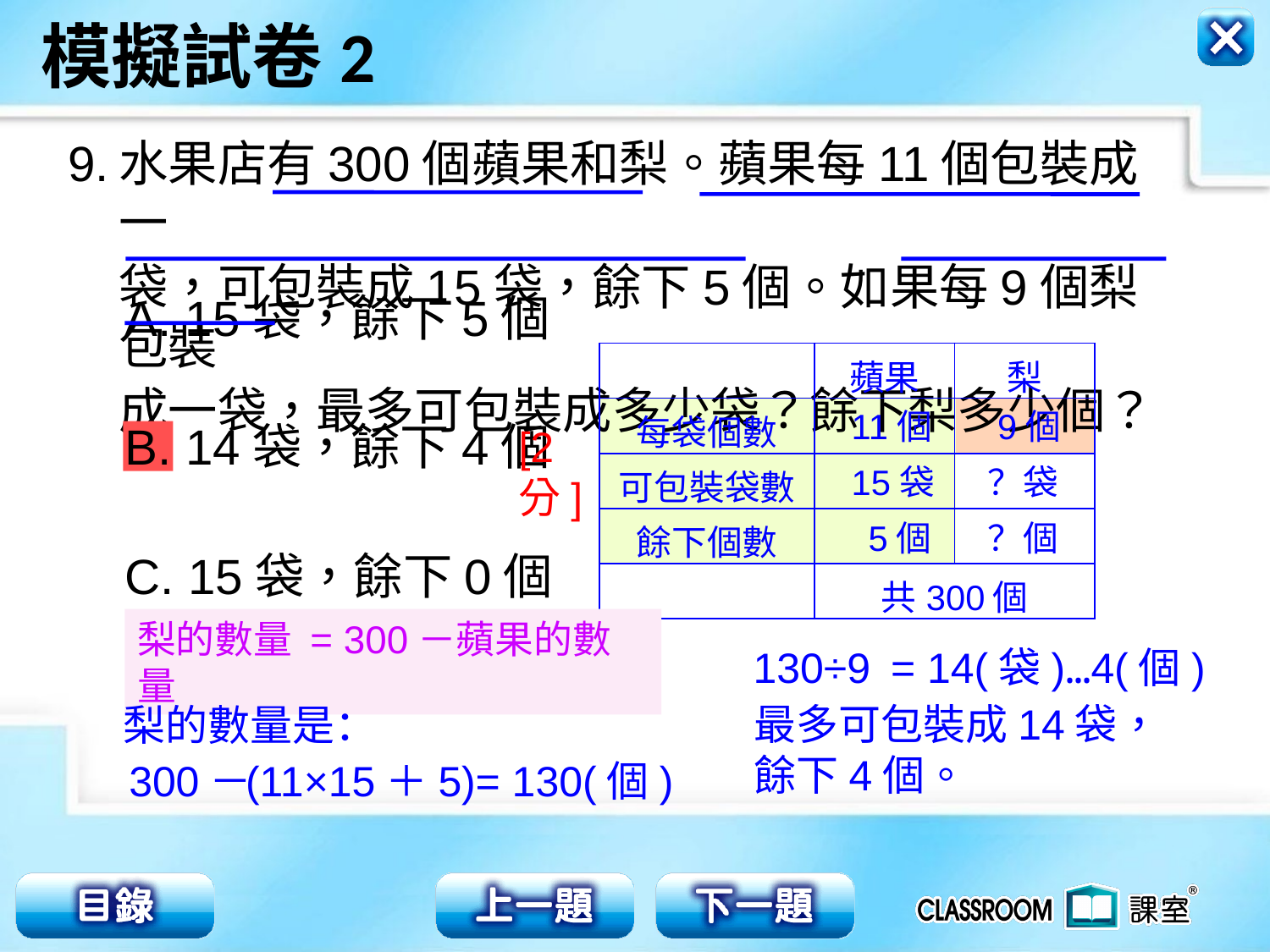

9.
水果店有300個蘋果和梨。蘋果每11個包裝成一
袋，可包裝成15袋，餘下5個。如果每9個梨包裝
成一袋，最多可包裝成多少袋？餘下梨多少個？

A. 15袋，餘下5個
B. 14袋，餘下4個
C. 15袋，餘下0個
D. 14袋，餘下9個
|  | 蘋果 | 梨 |
| --- | --- | --- |
| 每袋個數 |  |  |
| 可包裝袋數 |  |  |
| 餘下個數 |  |  |
|  | 共300個 |  |

 11個
 9個
[2分]

 15袋
？袋
 5個
？個
梨的數量 = 300－蘋果的數量
 130÷9
= 14(袋)…4(個)
最多可包裝成14袋，
餘下4個。
梨的數量是：
 300－
(11×15＋5)
 = 130(個)